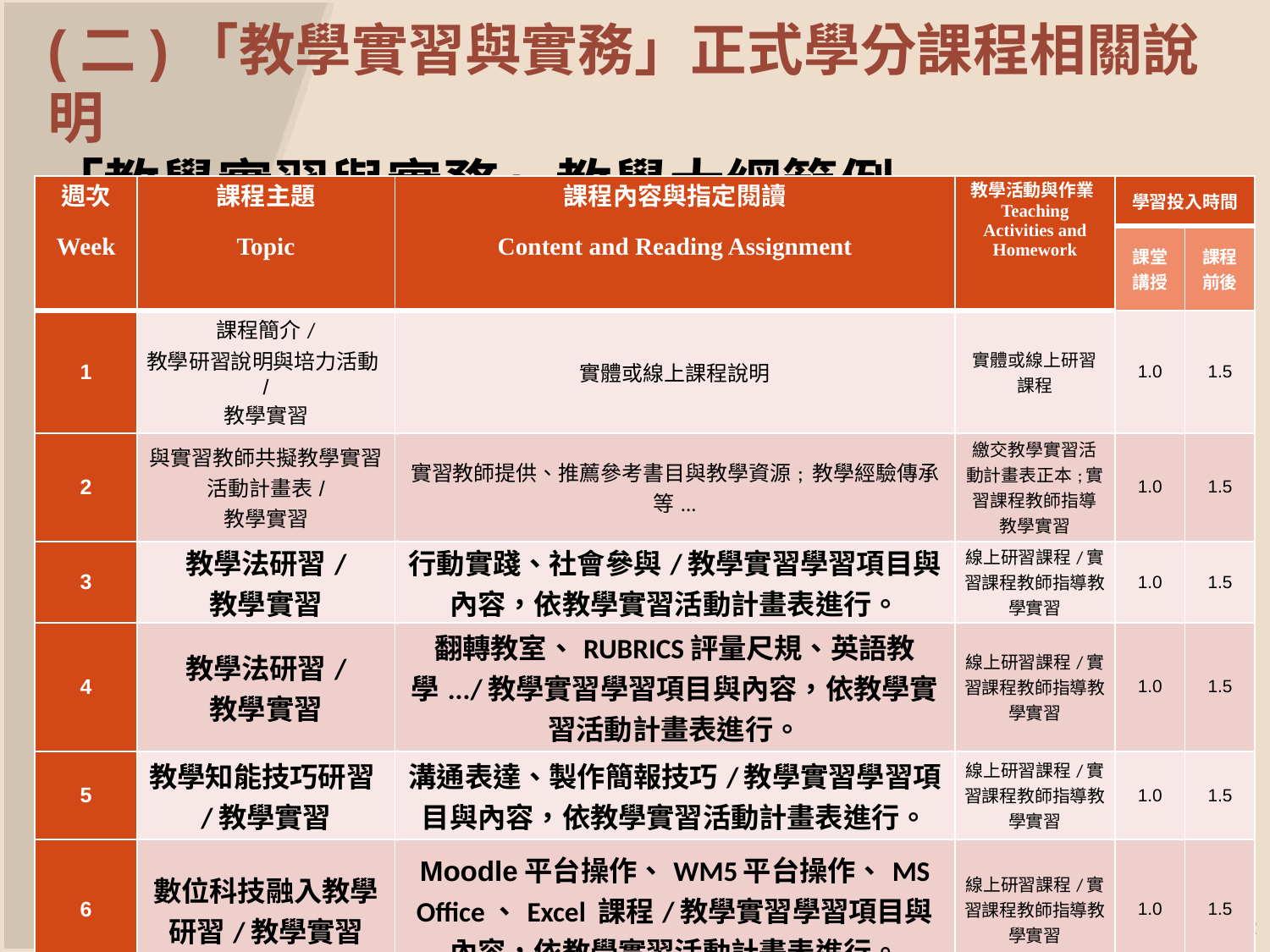

# (二)「教學實習與實務」正式學分課程相關說明 「教學實習與實務」教學大綱範例
| 週次 Week | 課程主題 Topic | 課程內容與指定閱讀 Content and Reading Assignment | 教學活動與作業Teaching Activities and Homework | 學習投入時間 |  |
| --- | --- | --- | --- | --- | --- |
|  |  |  |  | 課堂講授 | 課程前後 |
| 1 | 課程簡介/ 教學研習說明與培力活動/ 教學實習 | 實體或線上課程說明 | 實體或線上研習課程 | 1.0 | 1.5 |
| 2 | 與實習教師共擬教學實習活動計畫表/ 教學實習 | 實習教師提供、推薦參考書目與教學資源; 教學經驗傳承等... | 繳交教學實習活動計畫表正本;實習課程教師指導教學實習 | 1.0 | 1.5 |
| 3 | 教學法研習/ 教學實習 | 行動實踐、社會參與/教學實習學習項目與內容，依教學實習活動計畫表進行。 | 線上研習課程/實習課程教師指導教學實習 | 1.0 | 1.5 |
| 4 | 教學法研習/ 教學實習 | 翻轉教室、RUBRICS評量尺規、英語教學.../教學實習學習項目與內容，依教學實習活動計畫表進行。 | 線上研習課程/實習課程教師指導教學實習 | 1.0 | 1.5 |
| 5 | 教學知能技巧研習/教學實習 | 溝通表達、製作簡報技巧/教學實習學習項目與內容，依教學實習活動計畫表進行。 | 線上研習課程/實習課程教師指導教學實習 | 1.0 | 1.5 |
| 6 | 數位科技融入教學研習/教學實習 | Moodle平台操作、WM5平台操作、MS Office、Excel 課程/教學實習學習項目與內容，依教學實習活動計畫表進行。 | 線上研習課程/實習課程教師指導教學實習 | 1.0 | 1.5 |
| 7 | 教學實習 | 依教學實習活動計畫表進行。 (例如: 進班觀課、課程經營實習、課程數位平台經營、作業蒐集與批改、試教、帶動討論、演習、實作實習等) | 實習課程教師指導教學實習 | 1.0 | 1.5 |
12